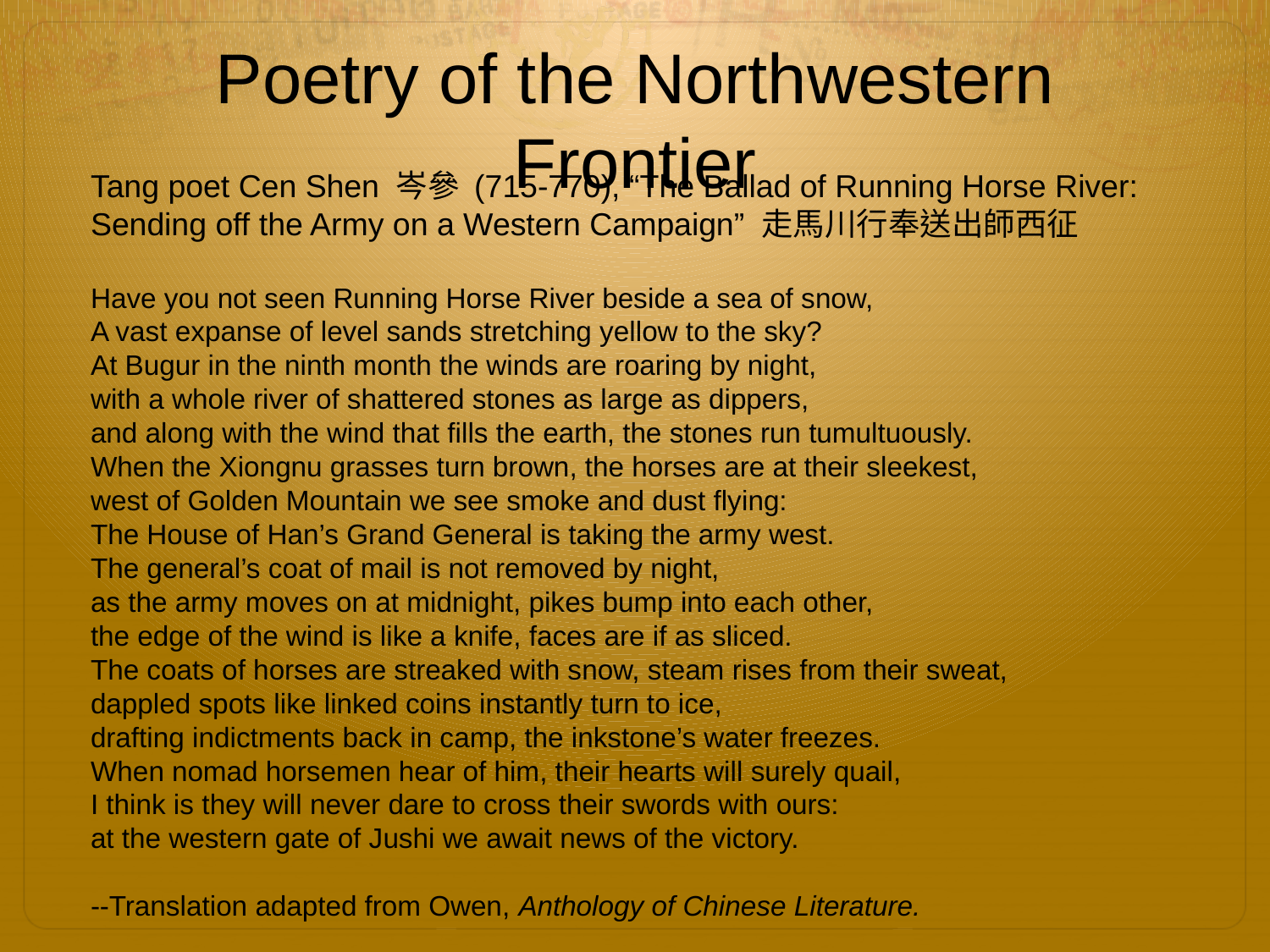

# Poetry of the Northwestern Frontier
Tang poet Cen Shen 岑參 (715-770), “The Ballad of Running Horse River:
Sending off the Army on a Western Campaign” 走馬川行奉送出師西征

Have you not seen Running Horse River beside a sea of snow,
A vast expanse of level sands stretching yellow to the sky?
At Bugur in the ninth month the winds are roaring by night,
with a whole river of shattered stones as large as dippers,
and along with the wind that fills the earth, the stones run tumultuously.
When the Xiongnu grasses turn brown, the horses are at their sleekest,
west of Golden Mountain we see smoke and dust flying:
The House of Han’s Grand General is taking the army west.
The general’s coat of mail is not removed by night,
as the army moves on at midnight, pikes bump into each other,
the edge of the wind is like a knife, faces are if as sliced.
The coats of horses are streaked with snow, steam rises from their sweat,
dappled spots like linked coins instantly turn to ice,
drafting indictments back in camp, the inkstone’s water freezes.
When nomad horsemen hear of him, their hearts will surely quail,
I think is they will never dare to cross their swords with ours:
at the western gate of Jushi we await news of the victory.

--Translation adapted from Owen, Anthology of Chinese Literature.